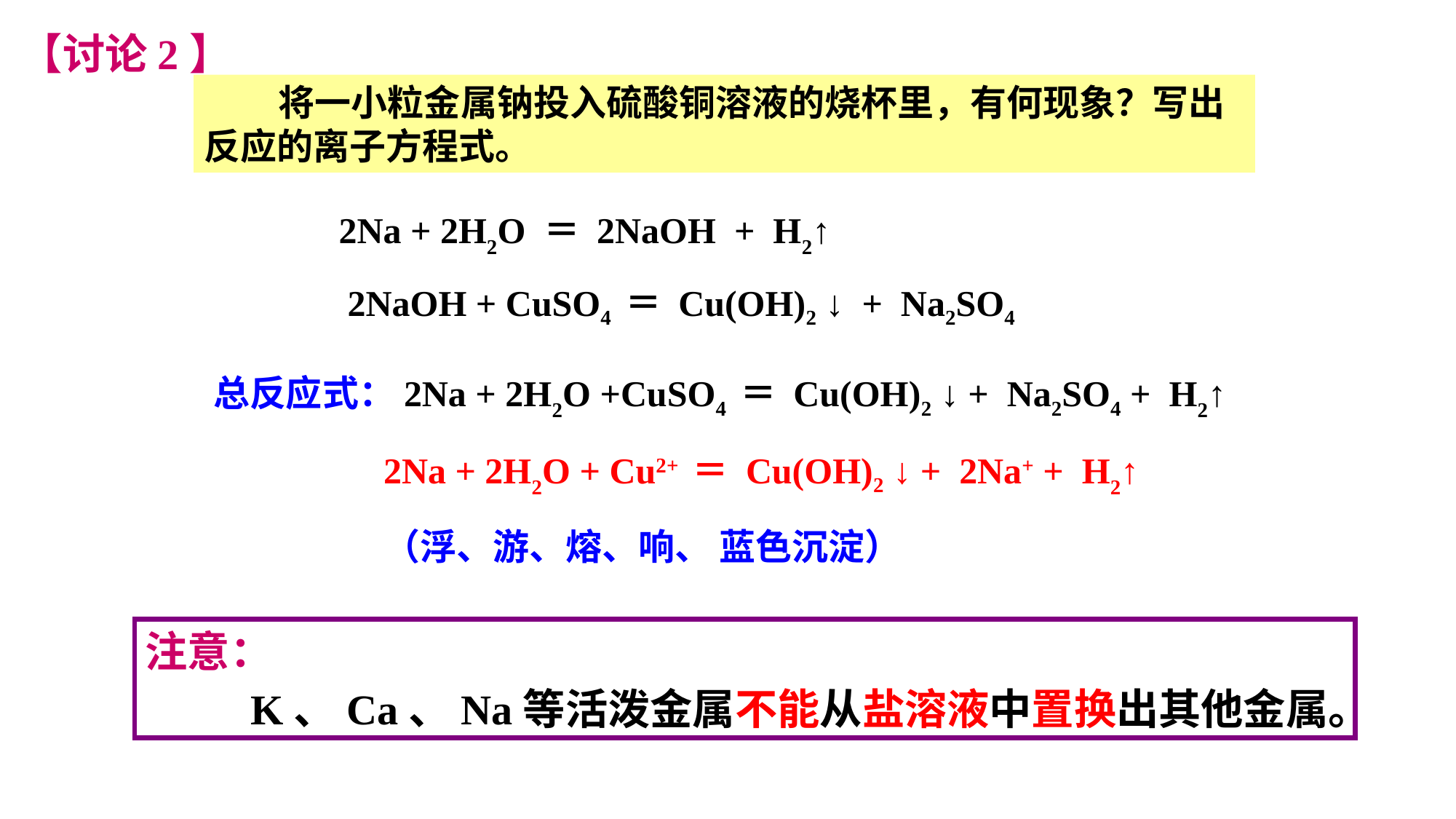

【讨论2】
        将一小粒金属钠投入硫酸铜溶液的烧杯里，有何现象？写出反应的离子方程式。
2Na + 2H2O ＝ 2NaOH  +  H2↑
2NaOH + CuSO4 ＝ Cu(OH)2 ↓  +  Na2SO4
总反应式：2Na + 2H2O +CuSO4 ＝ Cu(OH)2 ↓ +  Na2SO4 +  H2↑
2Na + 2H2O + Cu2+ ＝ Cu(OH)2 ↓ +  2Na+ +  H2↑
（浮、游、熔、响、 蓝色沉淀）
注意：
          K、Ca、Na等活泼金属不能从盐溶液中置换出其他金属。